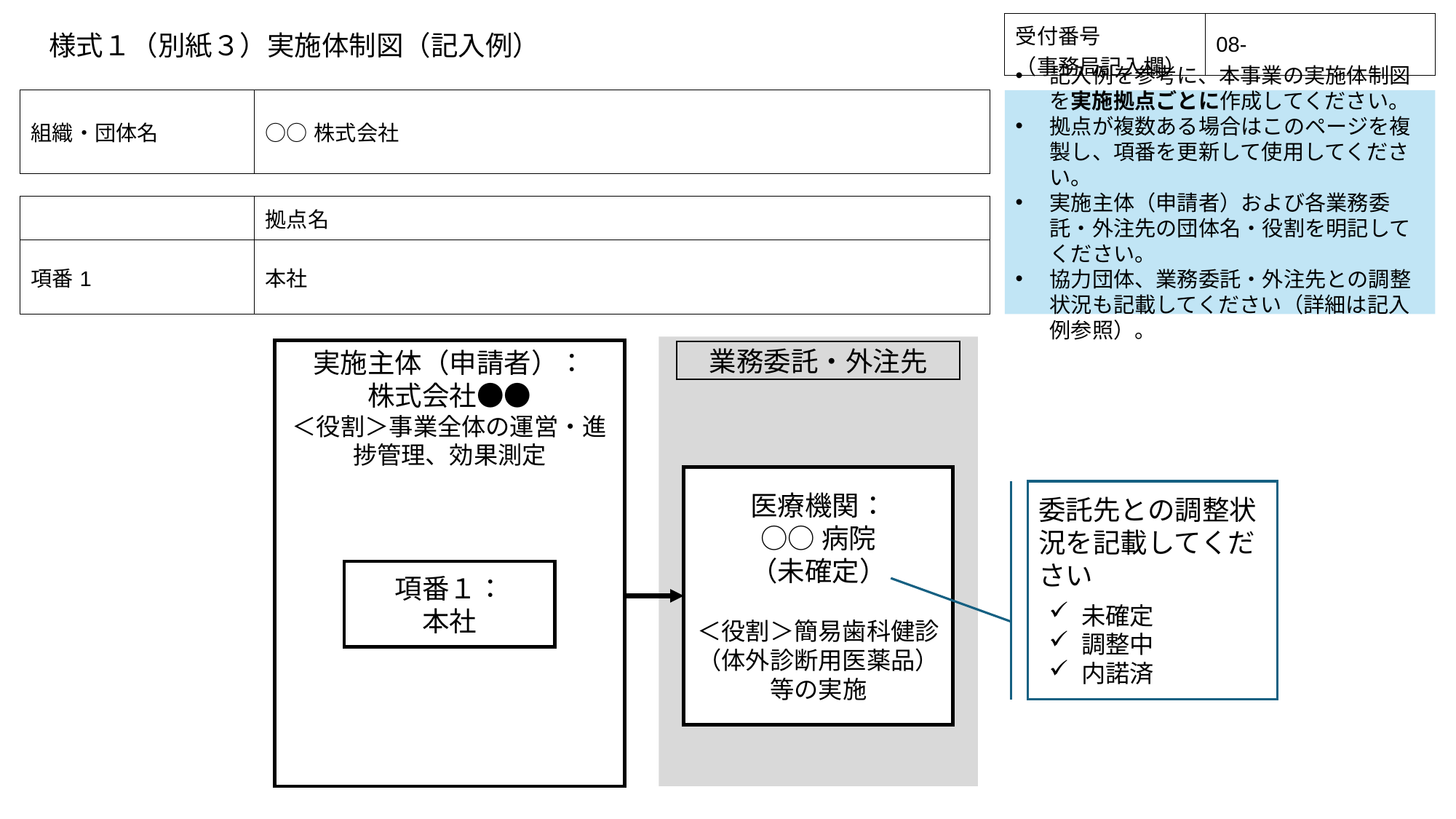

| 受付番号 （事務局記入欄） | 08- |
| --- | --- |
様式１（別紙３）実施体制図（記入例）
| 組織・団体名 | ○○株式会社 |
| --- | --- |
記入例を参考に、本事業の実施体制図を実施拠点ごとに作成してください。
拠点が複数ある場合はこのページを複製し、項番を更新して使用してください。
実施主体（申請者）および各業務委託・外注先の団体名・役割を明記してください。
協力団体、業務委託・外注先との調整状況も記載してください（詳細は記入例参照）。
|  | 拠点名 |
| --- | --- |
| 項番1 | 本社 |

実施主体（申請者）：
株式会社●●
＜役割＞事業全体の運営・進捗管理、効果測定
業務委託・外注先
医療機関：
○○病院
（未確定）

＜役割＞簡易歯科健診（体外診断用医薬品）等の実施
項番１：
本社
委託先との調整状況を記載してください
未確定
調整中
内諾済